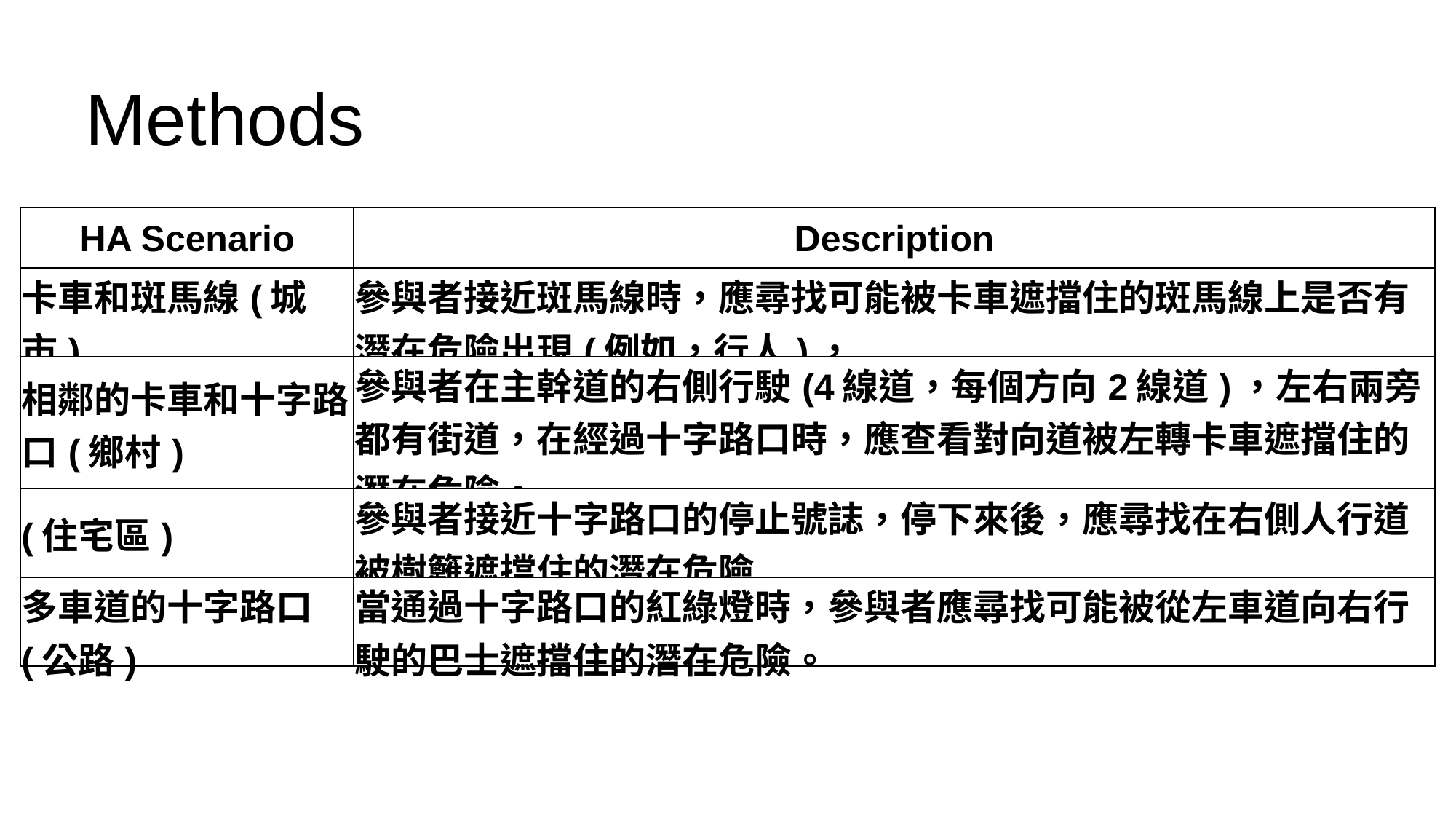

Methods
| HA Scenario | Description |
| --- | --- |
| 卡車和斑馬線(城市) | 參與者接近斑馬線時，應尋找可能被卡車遮擋住的斑馬線上是否有潛在危險出現(例如，行人)， |
| 相鄰的卡車和十字路口(鄉村) | 參與者在主幹道的右側行駛(4線道，每個方向2線道)，左右兩旁都有街道，在經過十字路口時，應查看對向道被左轉卡車遮擋住的潛在危險。 |
| (住宅區) | 參與者接近十字路口的停止號誌，停下來後，應尋找在右側人行道被樹籬遮擋住的潛在危險 |
| 多車道的十字路口(公路) | 當通過十字路口的紅綠燈時，參與者應尋找可能被從左車道向右行駛的巴士遮擋住的潛在危險。 |